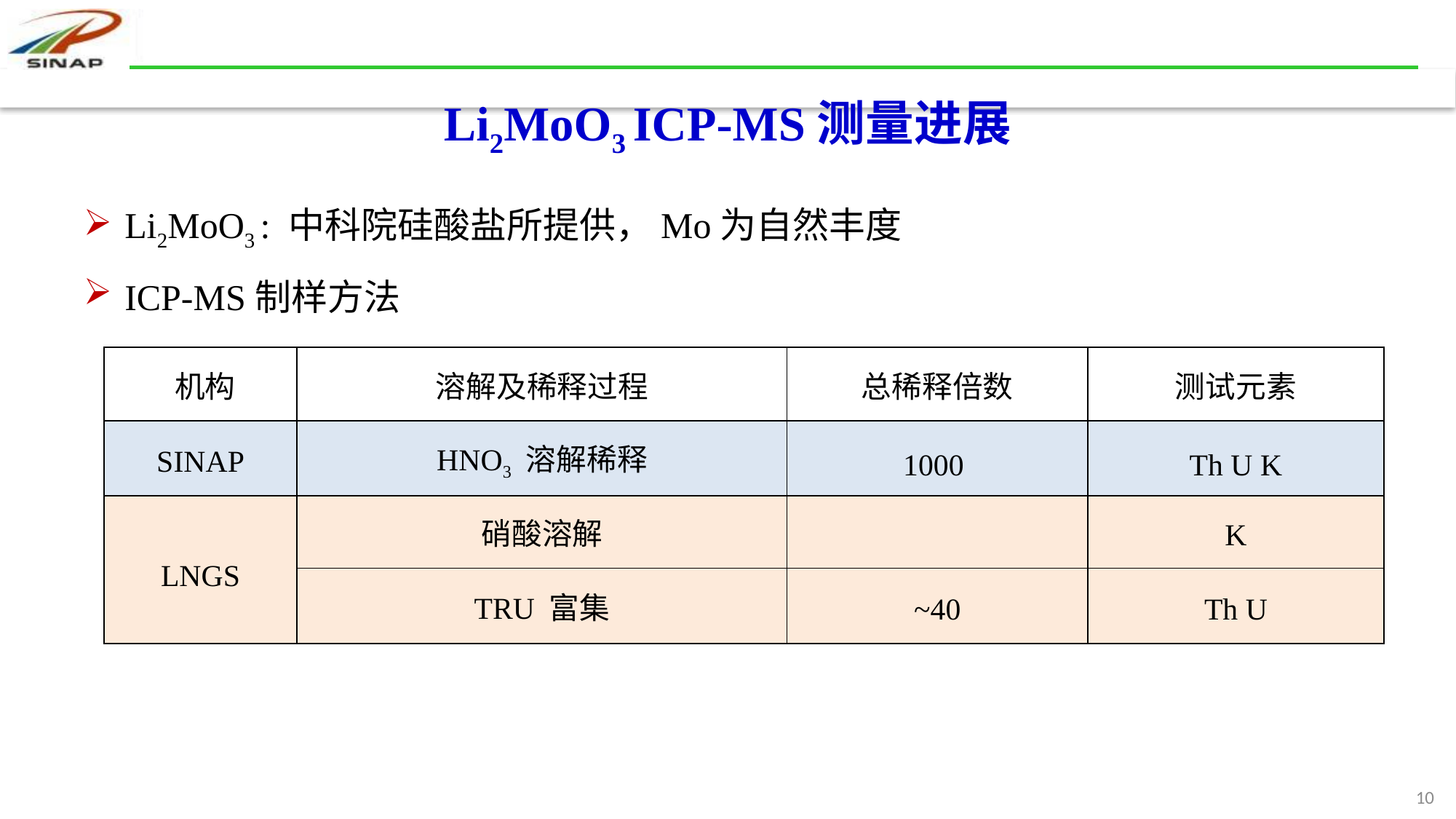

# Li2MoO3 ICP-MS测量进展
Li2MoO3 : 中科院硅酸盐所提供，Mo为自然丰度
ICP-MS制样方法
| 机构 | 溶解及稀释过程 | 总稀释倍数 | 测试元素 |
| --- | --- | --- | --- |
| SINAP | HNO3 溶解稀释 | 1000 | Th U K |
| LNGS | 硝酸溶解 |  | K |
|  | TRU 富集 | ~40 | Th U |
10